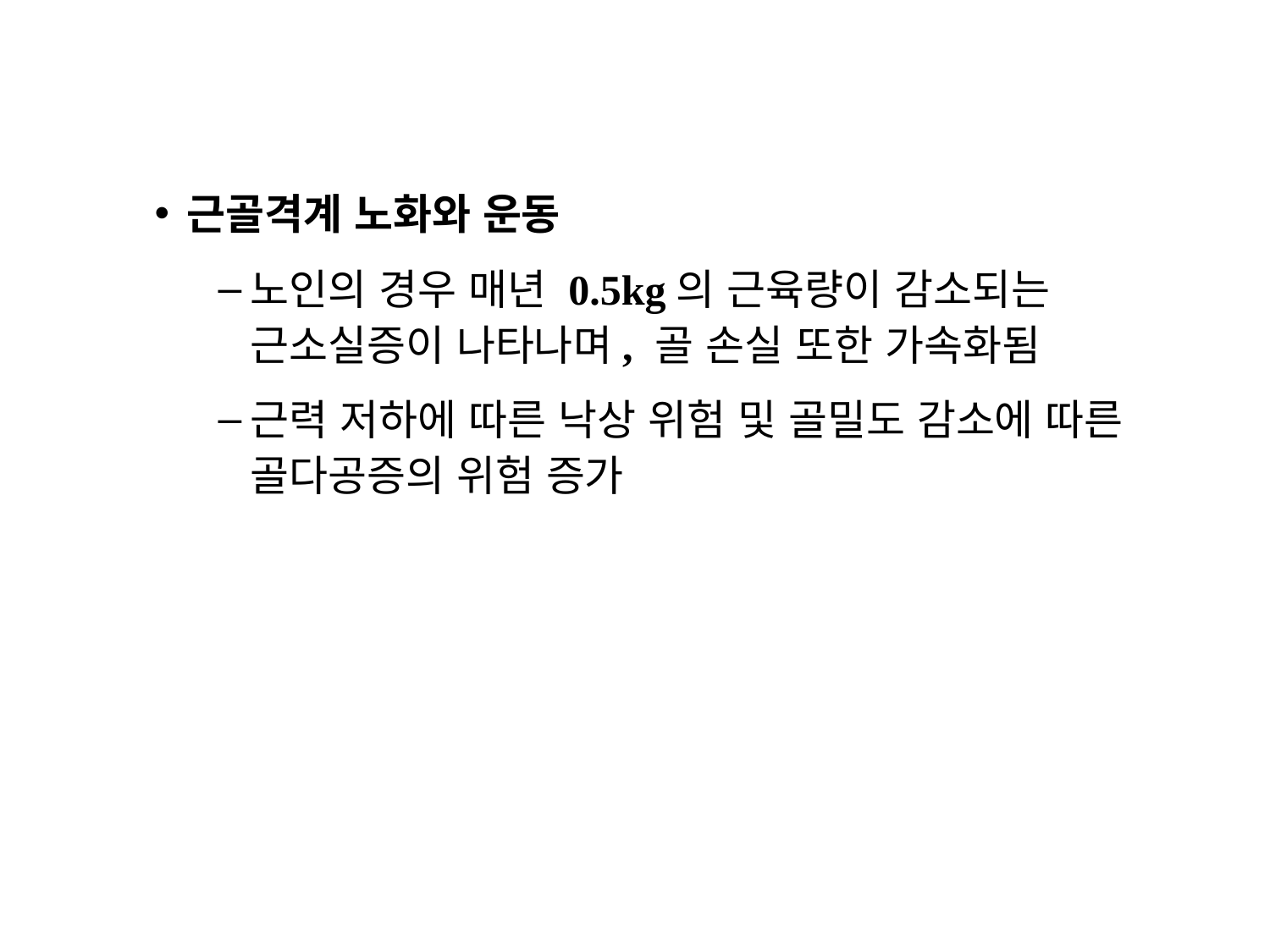

근골격계 노화와 운동
노인의 경우 매년 0.5kg의 근육량이 감소되는 근소실증이 나타나며, 골 손실 또한 가속화됨
근력 저하에 따른 낙상 위험 및 골밀도 감소에 따른 골다공증의 위험 증가